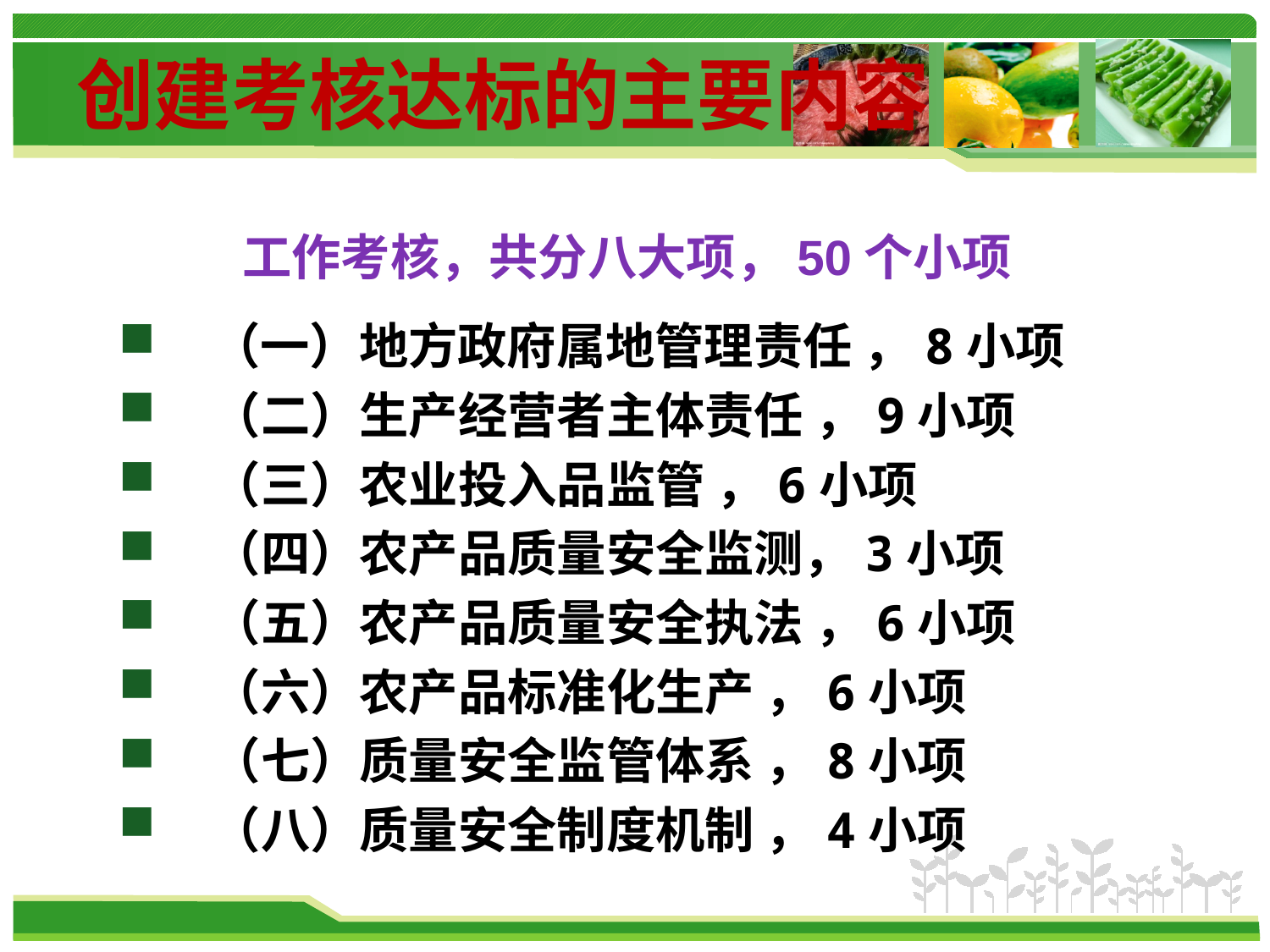

# 创建考核达标的主要内容
          工作考核，共分八大项，50个小项
   （一）地方政府属地管理责任 ，8小项
   （二）生产经营者主体责任 ，9小项
   （三）农业投入品监管 ，6小项
   （四）农产品质量安全监测，3小项
   （五）农产品质量安全执法 ，6小项
   （六）农产品标准化生产 ，6小项
   （七）质量安全监管体系 ，8小项
   （八）质量安全制度机制 ，4小项